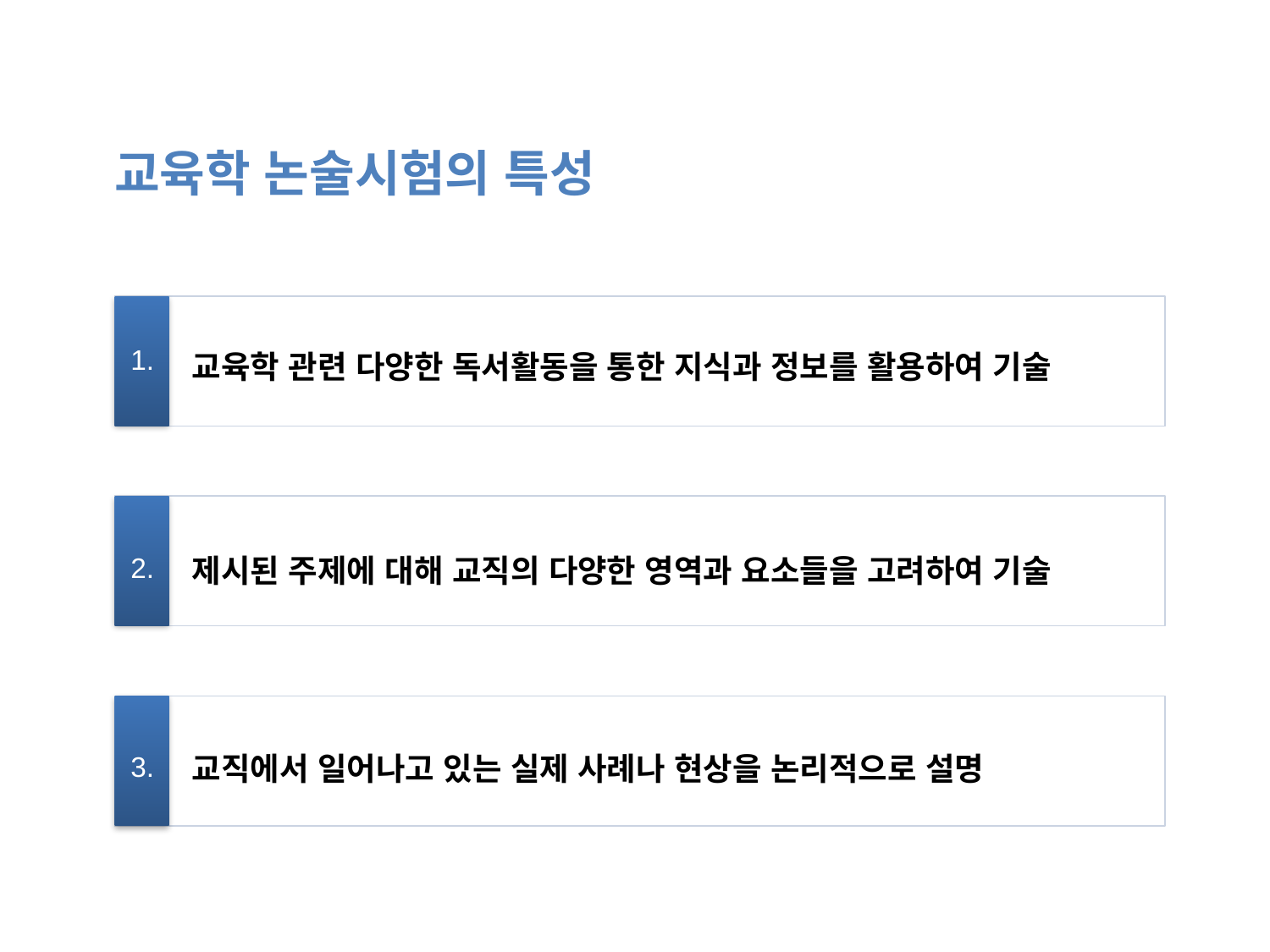

교육학 논술시험의 특성

교육학 관련 다양한 독서활동을 통한 지식과 정보를 활용하여 기술
1.

제시된 주제에 대해 교직의 다양한 영역과 요소들을 고려하여 기술
2.

교직에서 일어나고 있는 실제 사례나 현상을 논리적으로 설명
3.